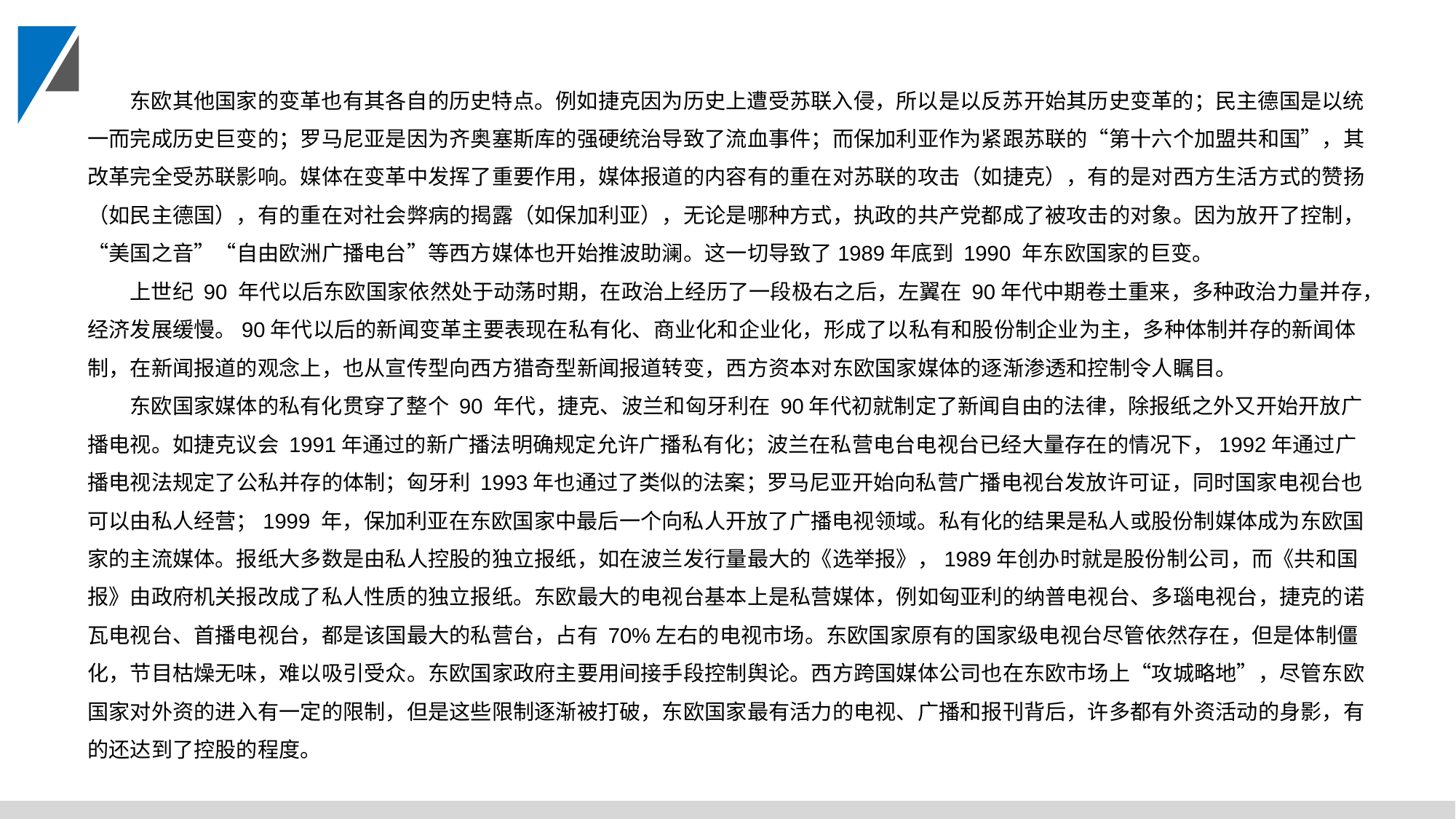

东欧其他国家的变革也有其各自的历史特点。例如捷克因为历史上遭受苏联入侵，所以是以反苏开始其历史变革的；民主德国是以统一而完成历史巨变的；罗马尼亚是因为齐奥塞斯库的强硬统治导致了流血事件；而保加利亚作为紧跟苏联的“第十六个加盟共和国”，其改革完全受苏联影响。媒体在变革中发挥了重要作用，媒体报道的内容有的重在对苏联的攻击（如捷克），有的是对西方生活方式的赞扬（如民主德国），有的重在对社会弊病的揭露（如保加利亚），无论是哪种方式，执政的共产党都成了被攻击的对象。因为放开了控制，“美国之音”“自由欧洲广播电台”等西方媒体也开始推波助澜。这一切导致了1989年底到 1990 年东欧国家的巨变。
上世纪 90 年代以后东欧国家依然处于动荡时期，在政治上经历了一段极右之后，左翼在 90年代中期卷土重来，多种政治力量并存，经济发展缓慢。90年代以后的新闻变革主要表现在私有化、商业化和企业化，形成了以私有和股份制企业为主，多种体制并存的新闻体制，在新闻报道的观念上，也从宣传型向西方猎奇型新闻报道转变，西方资本对东欧国家媒体的逐渐渗透和控制令人瞩目。
东欧国家媒体的私有化贯穿了整个 90 年代，捷克、波兰和匈牙利在 90年代初就制定了新闻自由的法律，除报纸之外又开始开放广播电视。如捷克议会 1991年通过的新广播法明确规定允许广播私有化；波兰在私营电台电视台已经大量存在的情况下，1992年通过广播电视法规定了公私并存的体制；匈牙利 1993年也通过了类似的法案；罗马尼亚开始向私营广播电视台发放许可证，同时国家电视台也可以由私人经营；1999 年，保加利亚在东欧国家中最后一个向私人开放了广播电视领域。私有化的结果是私人或股份制媒体成为东欧国家的主流媒体。报纸大多数是由私人控股的独立报纸，如在波兰发行量最大的《选举报》，1989年创办时就是股份制公司，而《共和国报》由政府机关报改成了私人性质的独立报纸。东欧最大的电视台基本上是私营媒体，例如匈亚利的纳普电视台、多瑙电视台，捷克的诺瓦电视台、首播电视台，都是该国最大的私营台，占有 70%左右的电视市场。东欧国家原有的国家级电视台尽管依然存在，但是体制僵化，节目枯燥无味，难以吸引受众。东欧国家政府主要用间接手段控制舆论。西方跨国媒体公司也在东欧市场上“攻城略地”，尽管东欧国家对外资的进入有一定的限制，但是这些限制逐渐被打破，东欧国家最有活力的电视、广播和报刊背后，许多都有外资活动的身影，有的还达到了控股的程度。